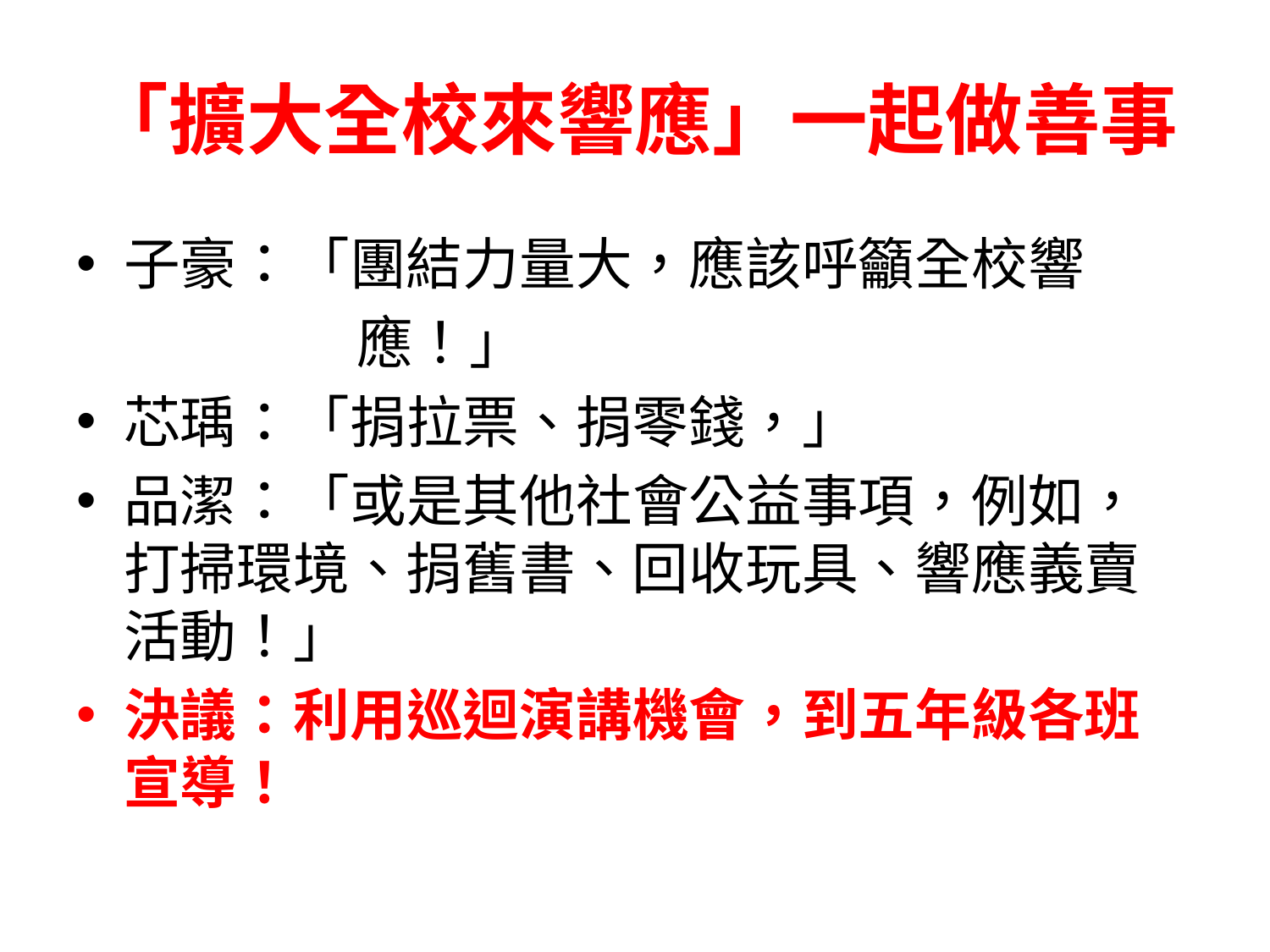

# 「擴大全校來響應」一起做善事
子豪：「團結力量大，應該呼籲全校響
                     應！」
芯瑀：「捐拉票、捐零錢，」
品潔：「或是其他社會公益事項，例如，打掃環境、捐舊書、回收玩具、響應義賣活動！」
決議：利用巡迴演講機會，到五年級各班宣導！